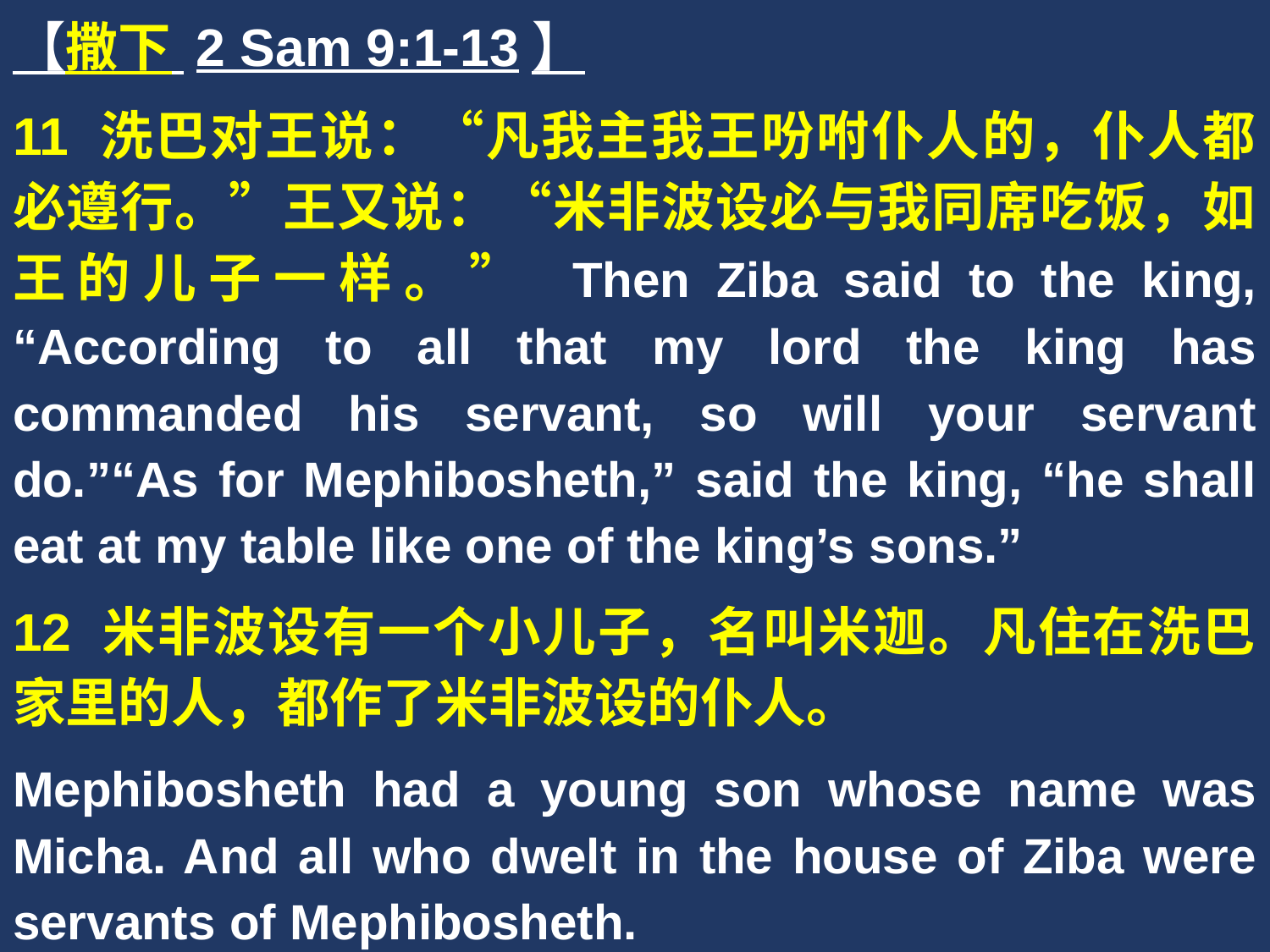

【撒下 2 Sam 9:1-13】
11 洗巴对王说：“凡我主我王吩咐仆人的，仆人都必遵行。”王又说：“米非波设必与我同席吃饭，如王的儿子一样。” Then Ziba said to the king, “According to all that my lord the king has commanded his servant, so will your servant do.”“As for Mephibosheth,” said the king, “he shall eat at my table like one of the king’s sons.”
12 米非波设有一个小儿子，名叫米迦。凡住在洗巴家里的人，都作了米非波设的仆人。
Mephibosheth had a young son whose name was Micha. And all who dwelt in the house of Ziba were servants of Mephibosheth.